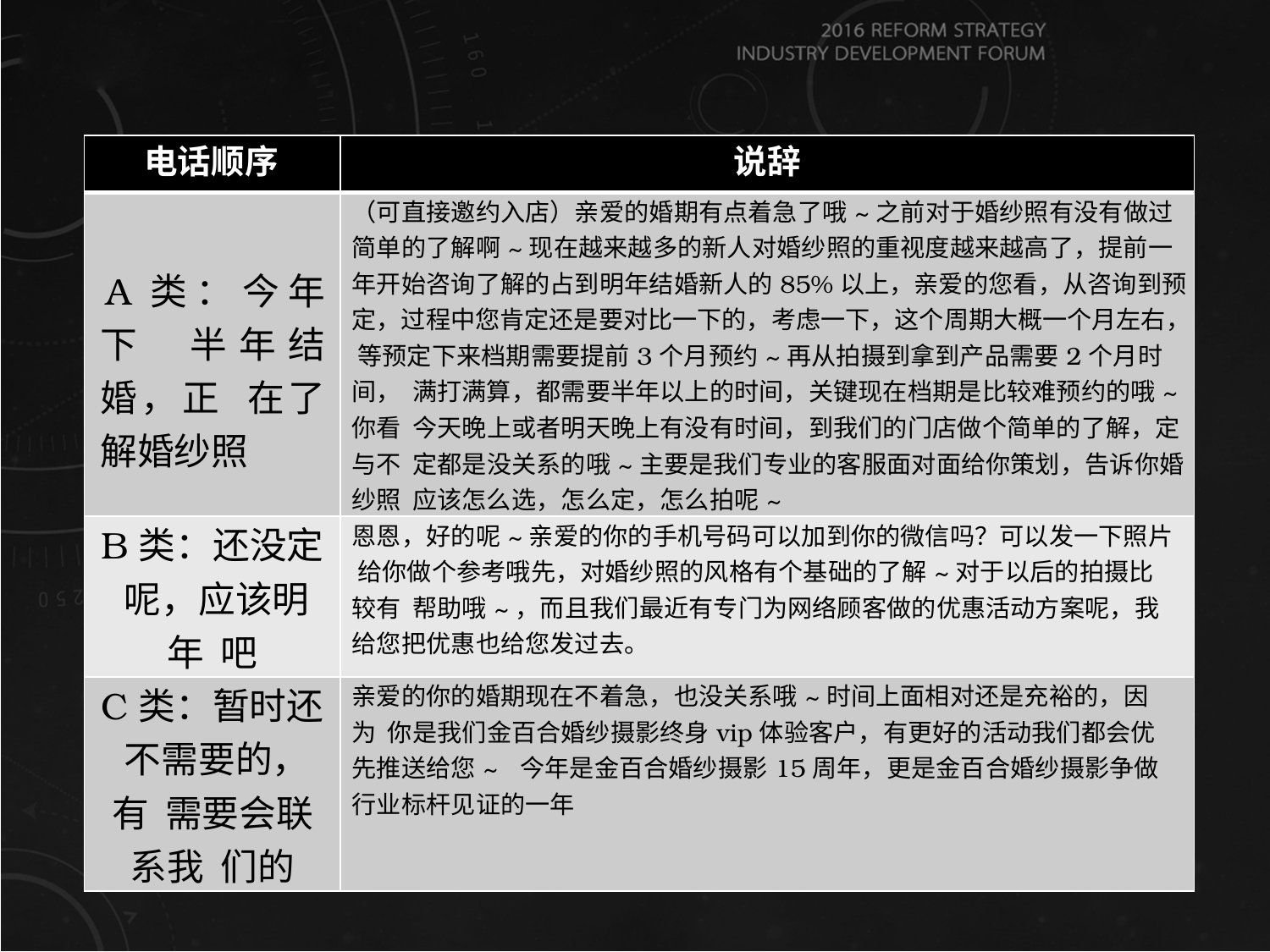

| 电话顺序 | 说辞 |
| --- | --- |
| A类：今年下 半年结婚，正 在了解婚纱照 | （可直接邀约入店）亲爱的婚期有点着急了哦~之前对于婚纱照有没有做过 简单的了解啊~现在越来越多的新人对婚纱照的重视度越来越高了，提前一 年开始咨询了解的占到明年结婚新人的85%以上，亲爱的您看，从咨询到预 定，过程中您肯定还是要对比一下的，考虑一下，这个周期大概一个月左右， 等预定下来档期需要提前3个月预约~再从拍摄到拿到产品需要2个月时间， 满打满算，都需要半年以上的时间，关键现在档期是比较难预约的哦~你看 今天晚上或者明天晚上有没有时间，到我们的门店做个简单的了解，定与不 定都是没关系的哦~主要是我们专业的客服面对面给你策划，告诉你婚纱照 应该怎么选，怎么定，怎么拍呢~ |
| B类：还没定 呢，应该明年 吧 | 恩恩，好的呢~亲爱的你的手机号码可以加到你的微信吗？可以发一下照片 给你做个参考哦先，对婚纱照的风格有个基础的了解~对于以后的拍摄比较有 帮助哦~，而且我们最近有专门为网络顾客做的优惠活动方案呢，我给您把优惠也给您发过去。 |
| C类：暂时还 不需要的，有 需要会联系我 们的 | 亲爱的你的婚期现在不着急，也没关系哦~时间上面相对还是充裕的，因为 你是我们金百合婚纱摄影终身vip体验客户，有更好的活动我们都会优先推送给您~ 今年是金百合婚纱摄影15周年，更是金百合婚纱摄影争做行业标杆见证的一年 |